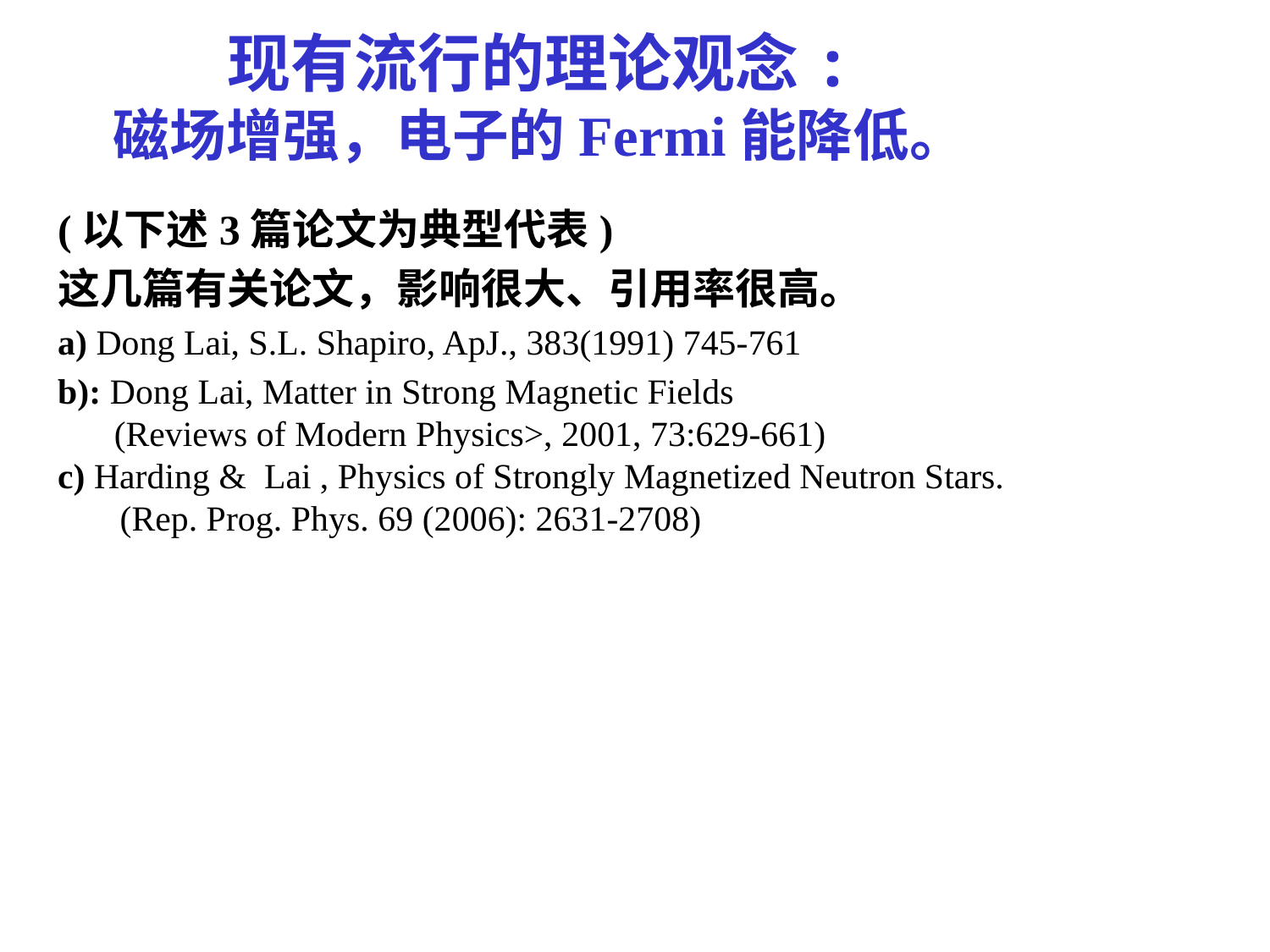

# 现有流行的理论观念: 磁场增强，电子的Fermi能降低。
(以下述3篇论文为典型代表)
这几篇有关论文，影响很大、引用率很高。
a) Dong Lai, S.L. Shapiro, ApJ., 383(1991) 745-761
b): Dong Lai, Matter in Strong Magnetic Fields
 (Reviews of Modern Physics>, 2001, 73:629-661)
c) Harding &  Lai , Physics of Strongly Magnetized Neutron Stars.
       (Rep. Prog. Phys. 69 (2006): 2631-2708)